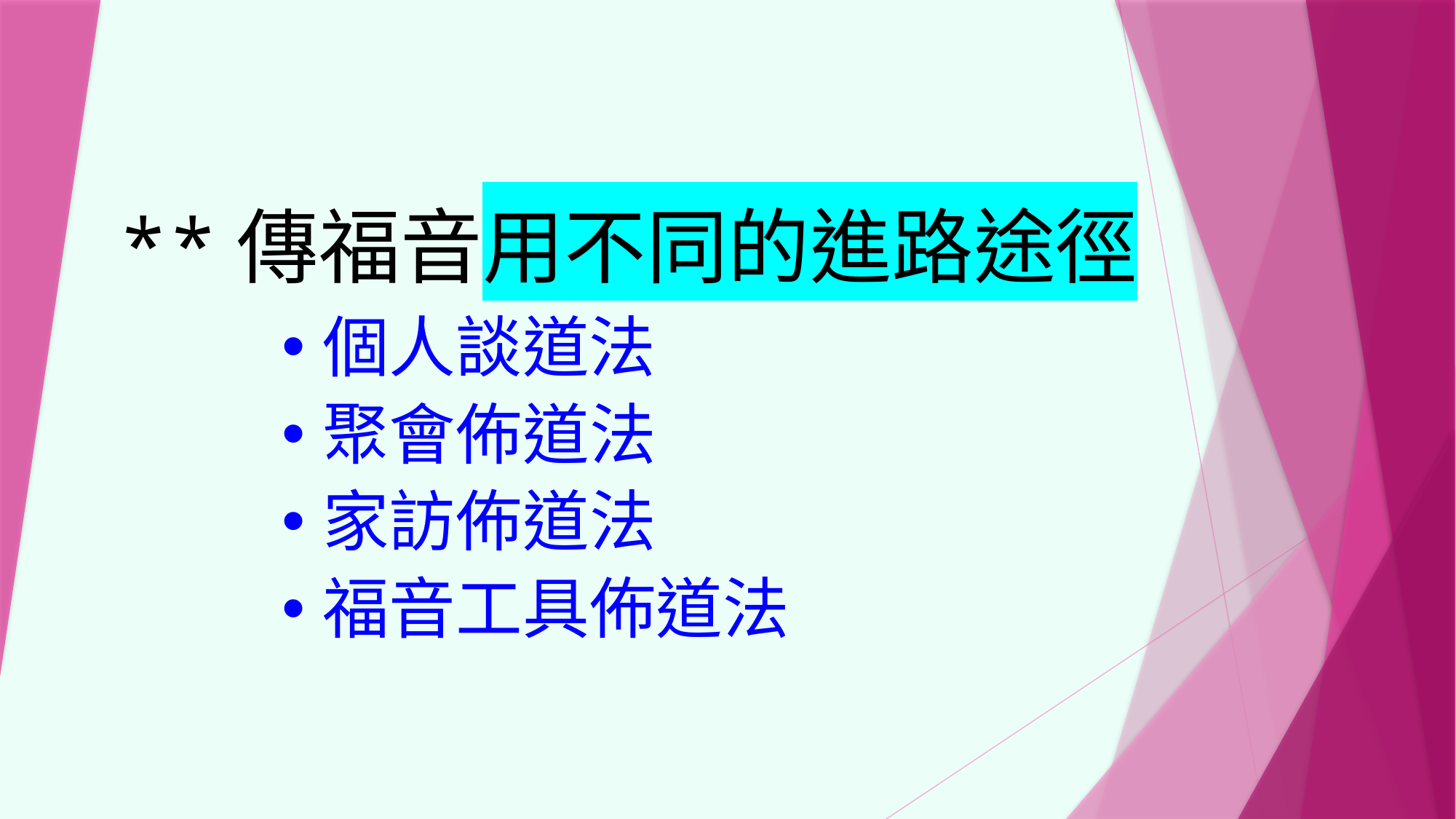

**傳福音用不同的進路途徑
個人談道法
聚會佈道法
家訪佈道法
福音工具佈道法